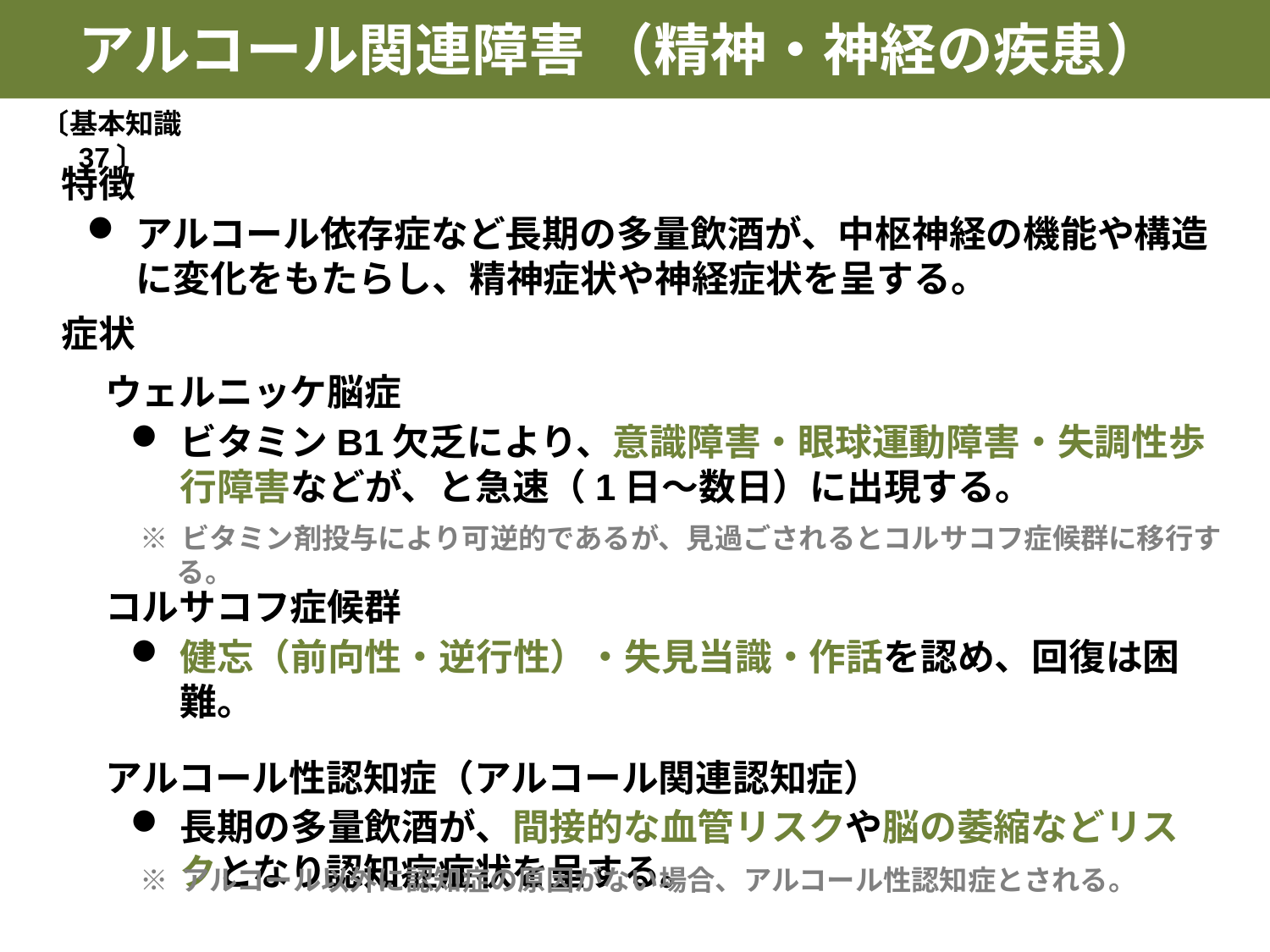

アルコール関連障害 （精神・神経の疾患）
〔基本知識 37〕
特徴
アルコール依存症など長期の多量飲酒が、中枢神経の機能や構造に変化をもたらし、精神症状や神経症状を呈する。
症状
ウェルニッケ脳症
ビタミンB1欠乏により、意識障害・眼球運動障害・失調性歩行障害などが、と急速（1日～数日）に出現する。

コルサコフ症候群
健忘（前向性・逆行性）・失見当識・作話を認め、回復は困難。
アルコール性認知症（アルコール関連認知症）
長期の多量飲酒が、間接的な血管リスクや脳の萎縮などリスクとなり認知症症状を呈する。
※ ビタミン剤投与により可逆的であるが、見過ごされるとコルサコフ症候群に移行する。
※ アルコール以外に認知症の原因がない場合、アルコール性認知症とされる。